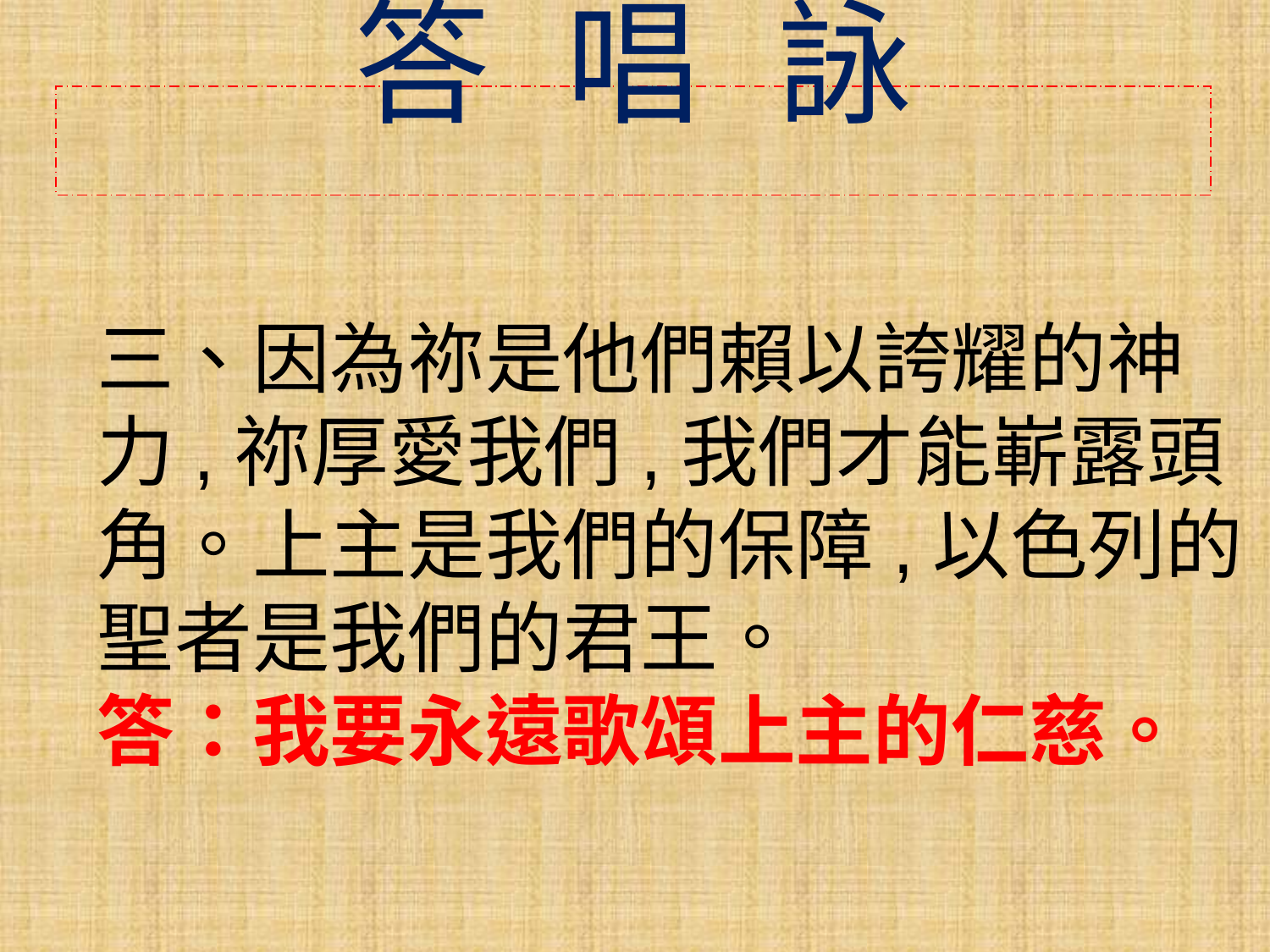

答  唱  詠

三、因為祢是他們賴以誇耀的神力,祢厚愛我們,我們才能嶄露頭角。上主是我們的保障,以色列的聖者是我們的君王。
答：我要永遠歌頌上主的仁慈。